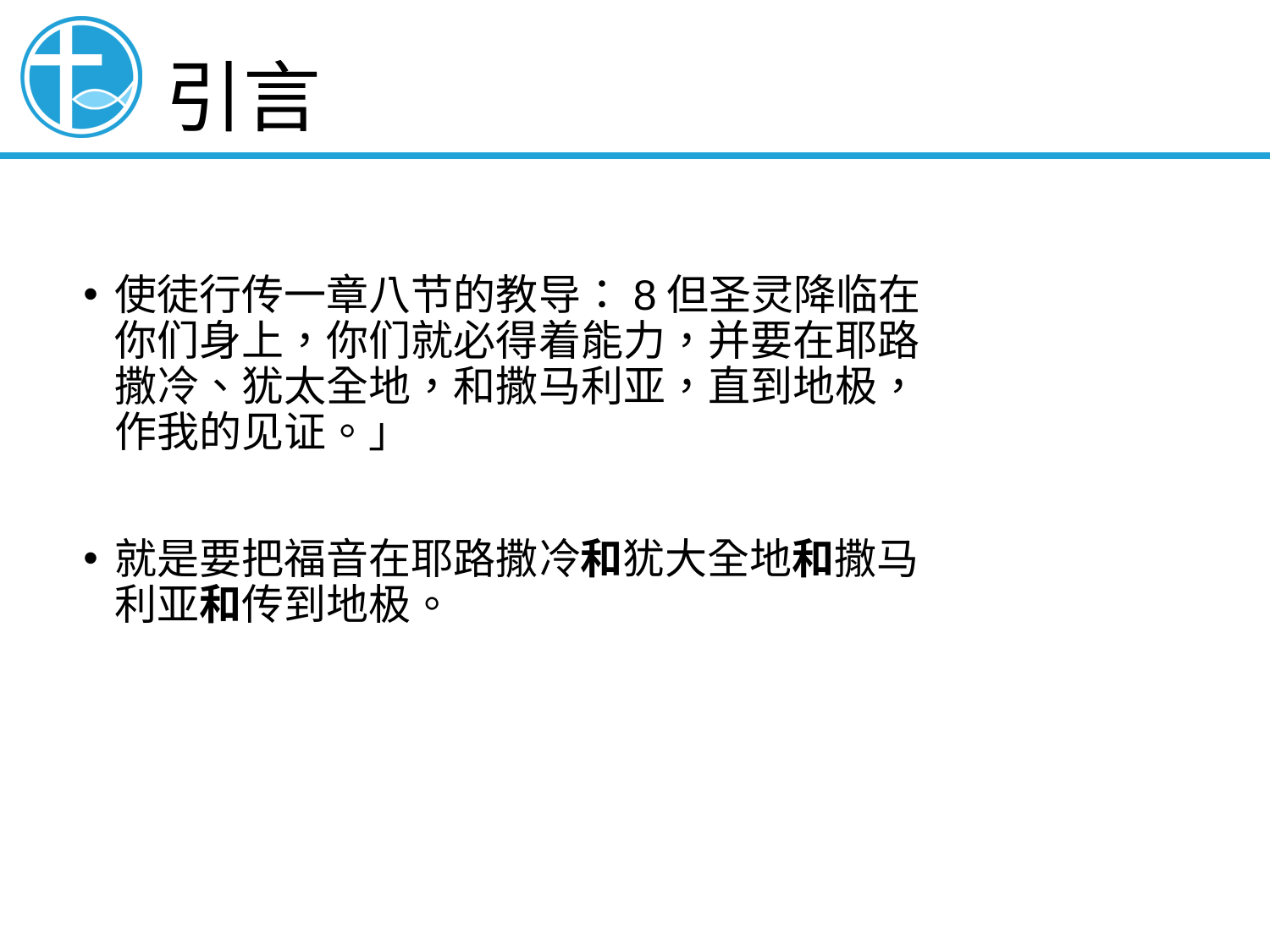

# 引言
使徒行传一章八节的教导：8但圣灵降临在你们身上，你们就必得着能力，并要在耶路撒冷、犹太全地，和撒马利亚，直到地极，作我的见证。」

就是要把福音在耶路撒冷和犹大全地和撒马利亚和传到地极。